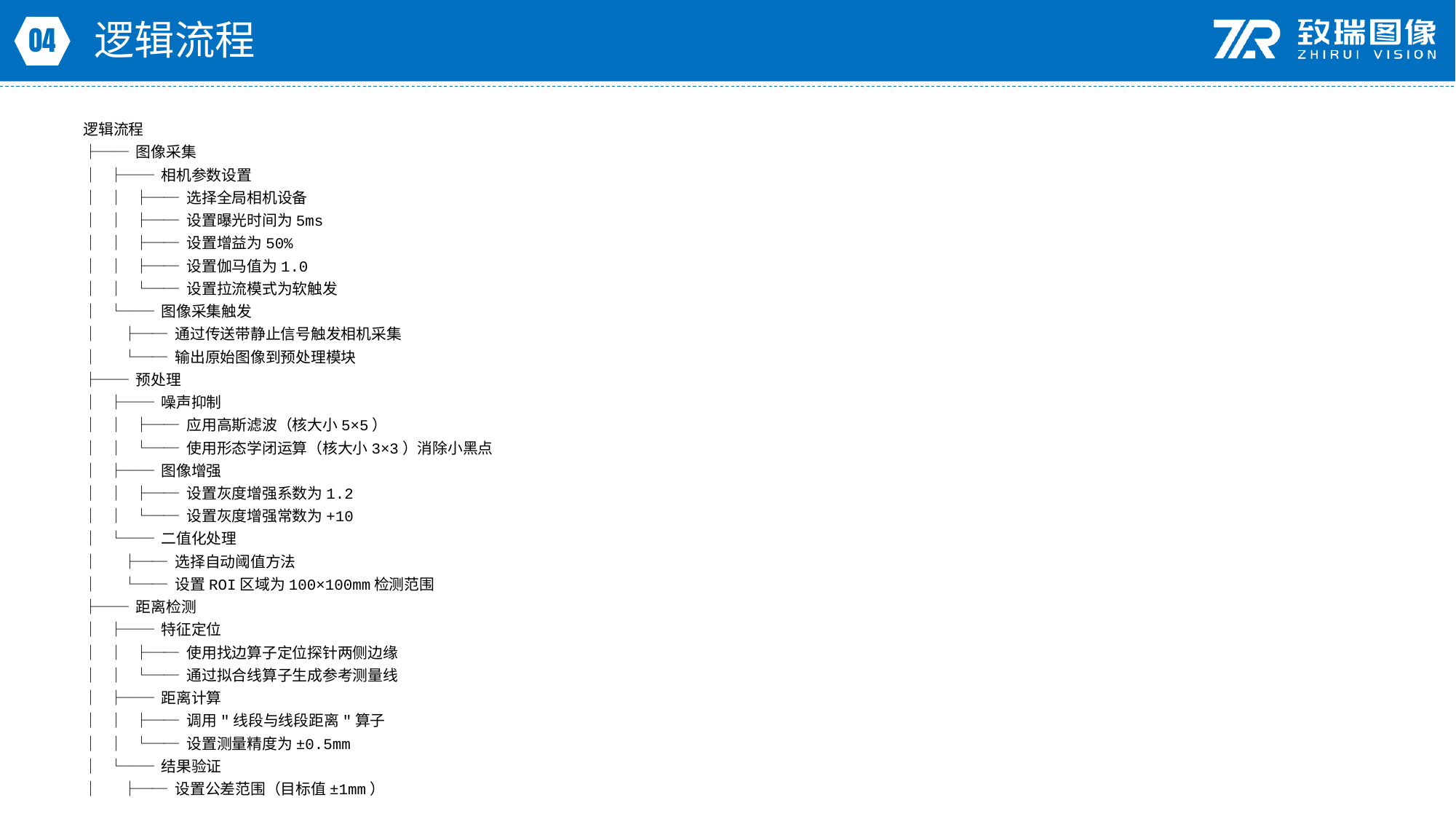

逻辑流程
04

逻辑流程
├── 图像采集
│   ├── 相机参数设置
│   │   ├── 选择全局相机设备
│   │   ├── 设置曝光时间为5ms
│   │   ├── 设置增益为50%
│   │   ├── 设置伽马值为1.0
│   │   └── 设置拉流模式为软触发
│   └── 图像采集触发
│       ├── 通过传送带静止信号触发相机采集
│       └── 输出原始图像到预处理模块
├── 预处理
│   ├── 噪声抑制
│   │   ├── 应用高斯滤波（核大小5×5）
│   │   └── 使用形态学闭运算（核大小3×3）消除小黑点
│   ├── 图像增强
│   │   ├── 设置灰度增强系数为1.2
│   │   └── 设置灰度增强常数为+10
│   └── 二值化处理
│       ├── 选择自动阈值方法
│       └── 设置ROI区域为100×100mm检测范围
├── 距离检测
│   ├── 特征定位
│   │   ├── 使用找边算子定位探针两侧边缘
│   │   └── 通过拟合线算子生成参考测量线
│   ├── 距离计算
│   │   ├── 调用"线段与线段距离"算子
│   │   └── 设置测量精度为±0.5mm
│   └── 结果验证
│       ├── 设置公差范围（目标值±1mm）